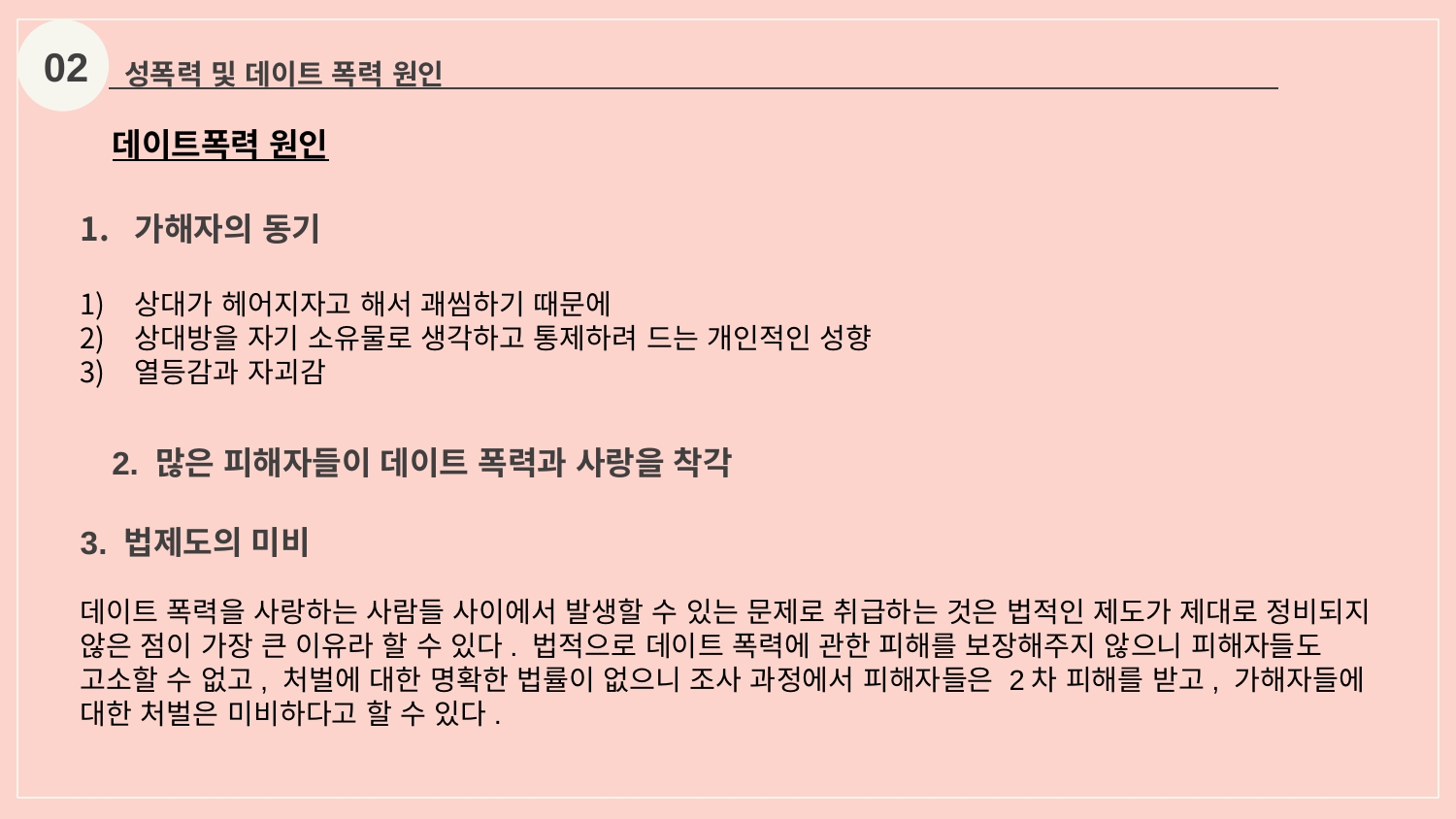

02
성폭력 및 데이트 폭력 원인
데이트폭력 원인
가해자의 동기

상대가 헤어지자고 해서 괘씸하기 때문에
상대방을 자기 소유물로 생각하고 통제하려 드는 개인적인 성향
열등감과 자괴감

2. 많은 피해자들이 데이트 폭력과 사랑을 착각
3. 법제도의 미비

데이트 폭력을 사랑하는 사람들 사이에서 발생할 수 있는 문제로 취급하는 것은 법적인 제도가 제대로 정비되지 않은 점이 가장 큰 이유라 할 수 있다. 법적으로 데이트 폭력에 관한 피해를 보장해주지 않으니 피해자들도 고소할 수 없고, 처벌에 대한 명확한 법률이 없으니 조사 과정에서 피해자들은 2차 피해를 받고, 가해자들에 대한 처벌은 미비하다고 할 수 있다.